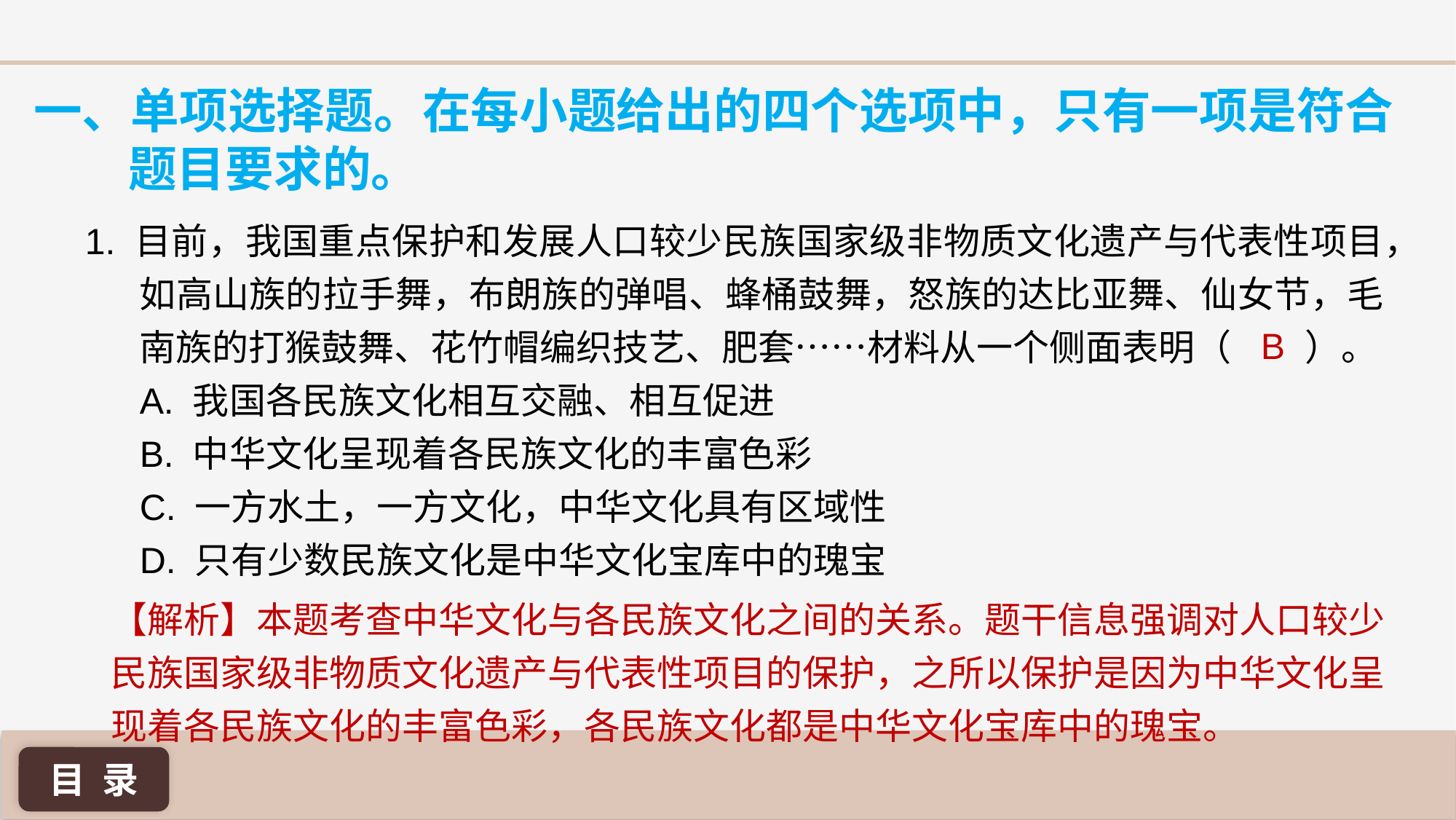

一、单项选择题。在每小题给出的四个选项中，只有一项是符合题目要求的。
1. 目前，我国重点保护和发展人口较少民族国家级非物质文化遗产与代表性项目，如高山族的拉手舞，布朗族的弹唱、蜂桶鼓舞，怒族的达比亚舞、仙女节，毛南族的打猴鼓舞、花竹帽编织技艺、肥套……材料从一个侧面表明（         ）。
A. 我国各民族文化相互交融、相互促进
B. 中华文化呈现着各民族文化的丰富色彩
C. 一方水土，一方文化，中华文化具有区域性
D. 只有少数民族文化是中华文化宝库中的瑰宝
B
【解析】本题考查中华文化与各民族文化之间的关系。题干信息强调对人口较少民族国家级非物质文化遗产与代表性项目的保护，之所以保护是因为中华文化呈现着各民族文化的丰富色彩，各民族文化都是中华文化宝库中的瑰宝。